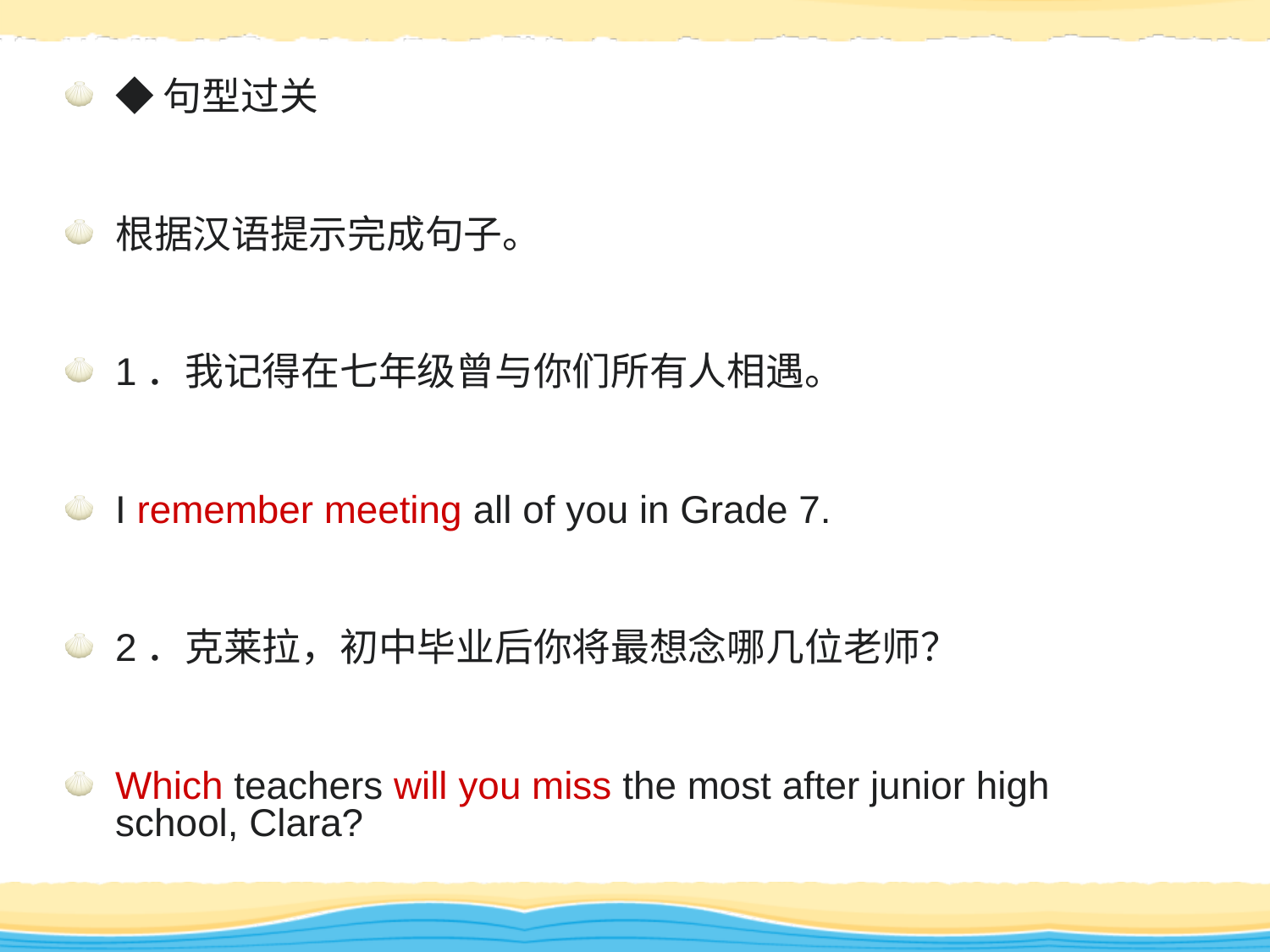

◆句型过关

根据汉语提示完成句子。

1．我记得在七年级曾与你们所有人相遇。

I remember meeting all of you in Grade 7.

2．克莱拉，初中毕业后你将最想念哪几位老师？

Which teachers will you miss the most after junior high school, Clara?